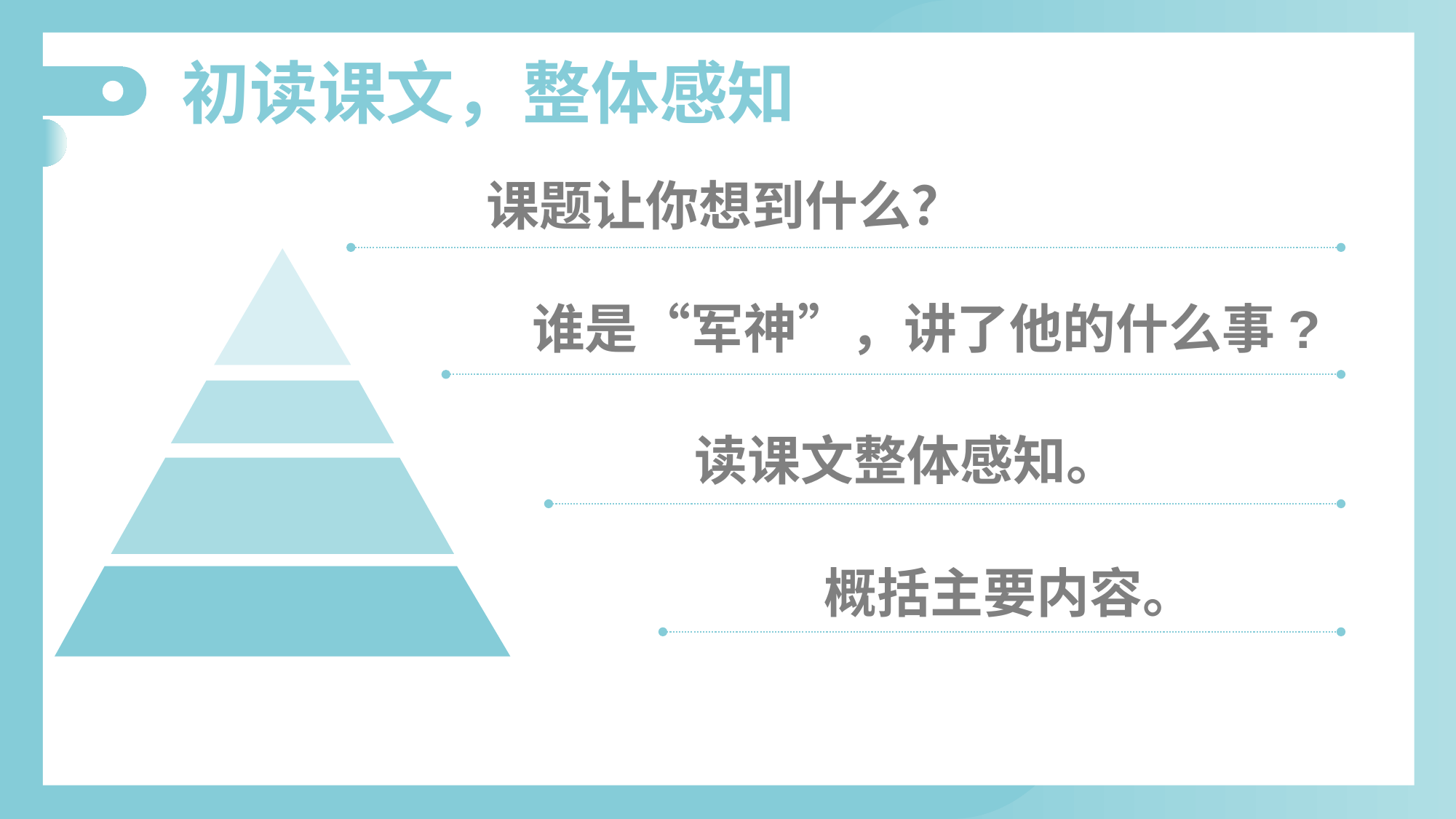

初读课文，整体感知

课题让你想到什么？

谁是“军神”，讲了他的什么事?
读课文整体感知。
概括主要内容。